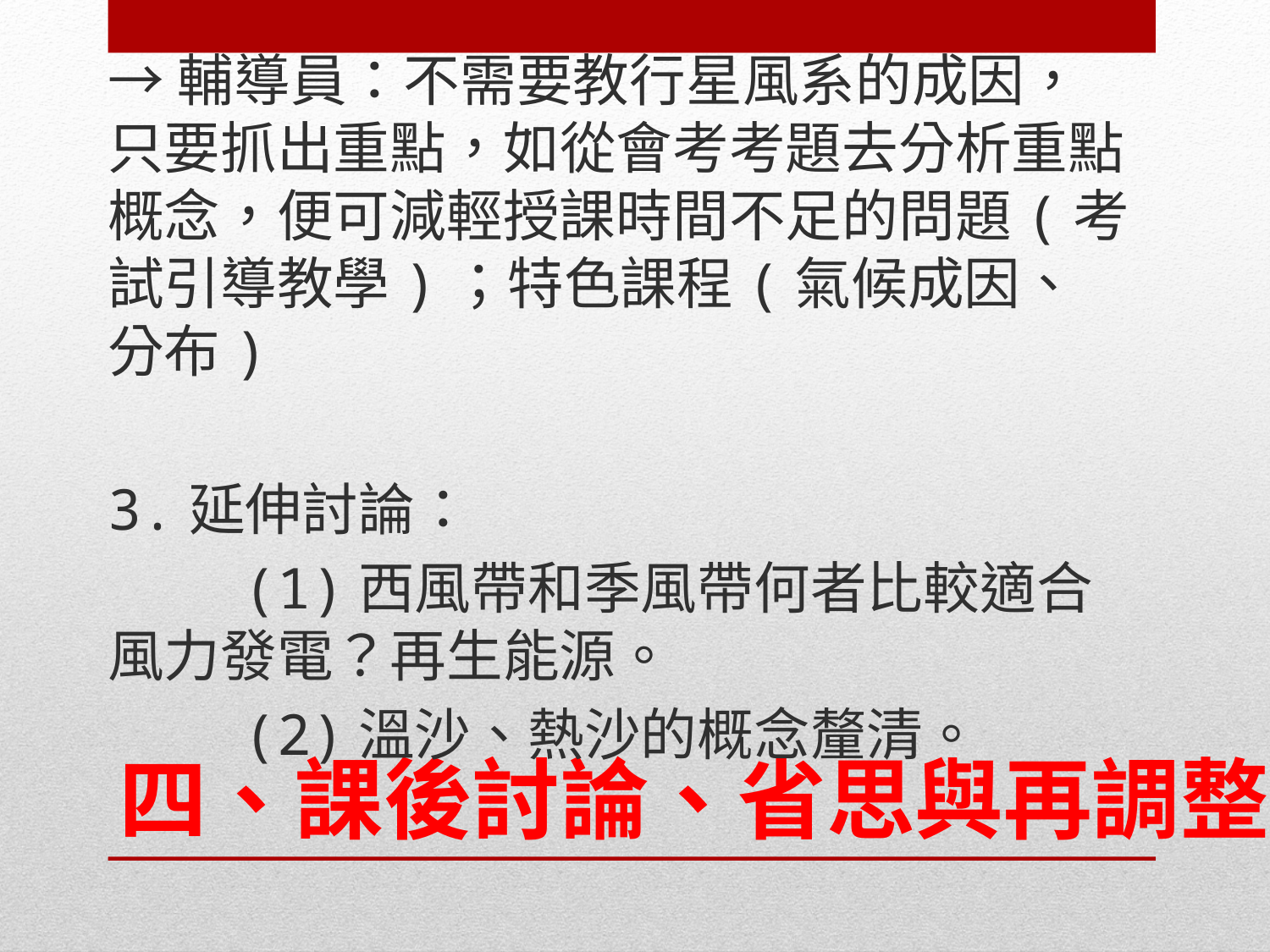

→輔導員：不需要教行星風系的成因，只要抓出重點，如從會考考題去分析重點概念，便可減輕授課時間不足的問題(考試引導教學)；特色課程(氣候成因、分布)

3.延伸討論：
    (1)西風帶和季風帶何者比較適合風力發電？再生能源。
    (2)溫沙、熱沙的概念釐清。
# 四、課後討論、省思與再調整